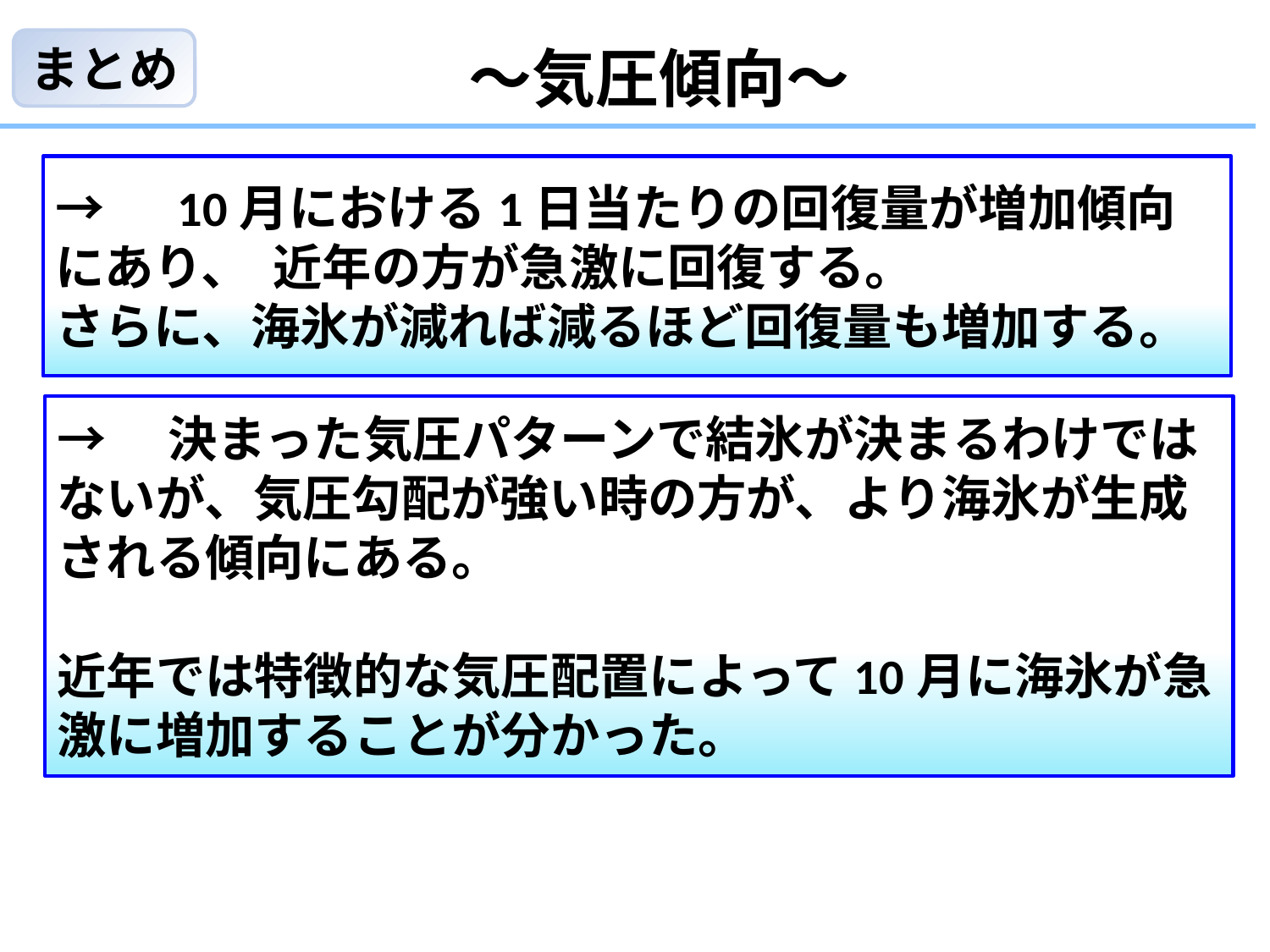

まとめ
～気圧傾向～
→　10月における1日当たりの回復量が増加傾向にあり、  近年の方が急激に回復する。
さらに、海氷が減れば減るほど回復量も増加する。
→　決まった気圧パターンで結氷が決まるわけではないが、気圧勾配が強い時の方が、より海氷が生成される傾向にある。

近年では特徴的な気圧配置によって10月に海氷が急激に増加することが分かった。